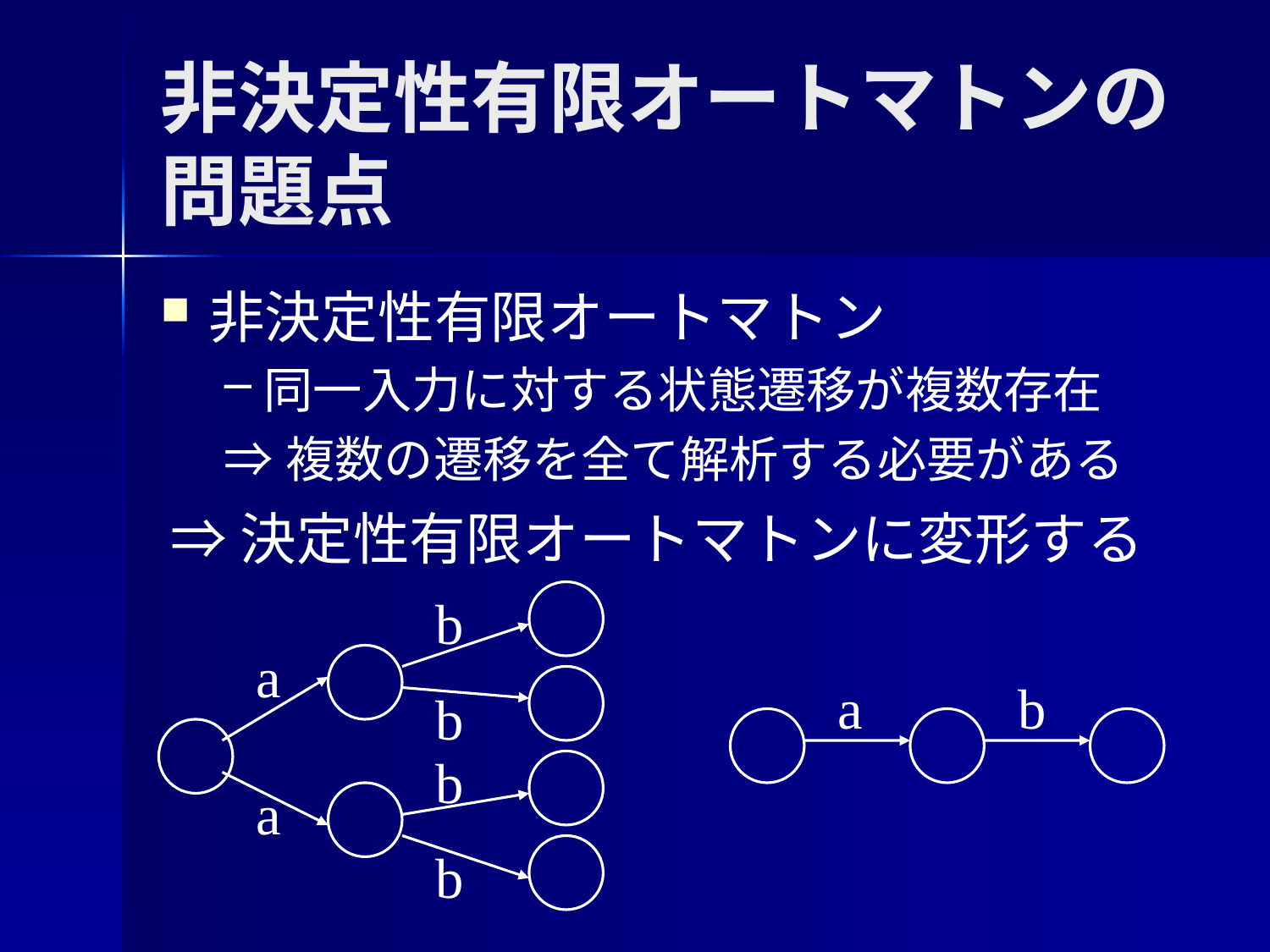

# 非決定性有限オートマトンの 問題点
非決定性有限オートマトン
同一入力に対する状態遷移が複数存在
⇒複数の遷移を全て解析する必要がある
⇒決定性有限オートマトンに変形する
b

b

b

b

a

a

a
b